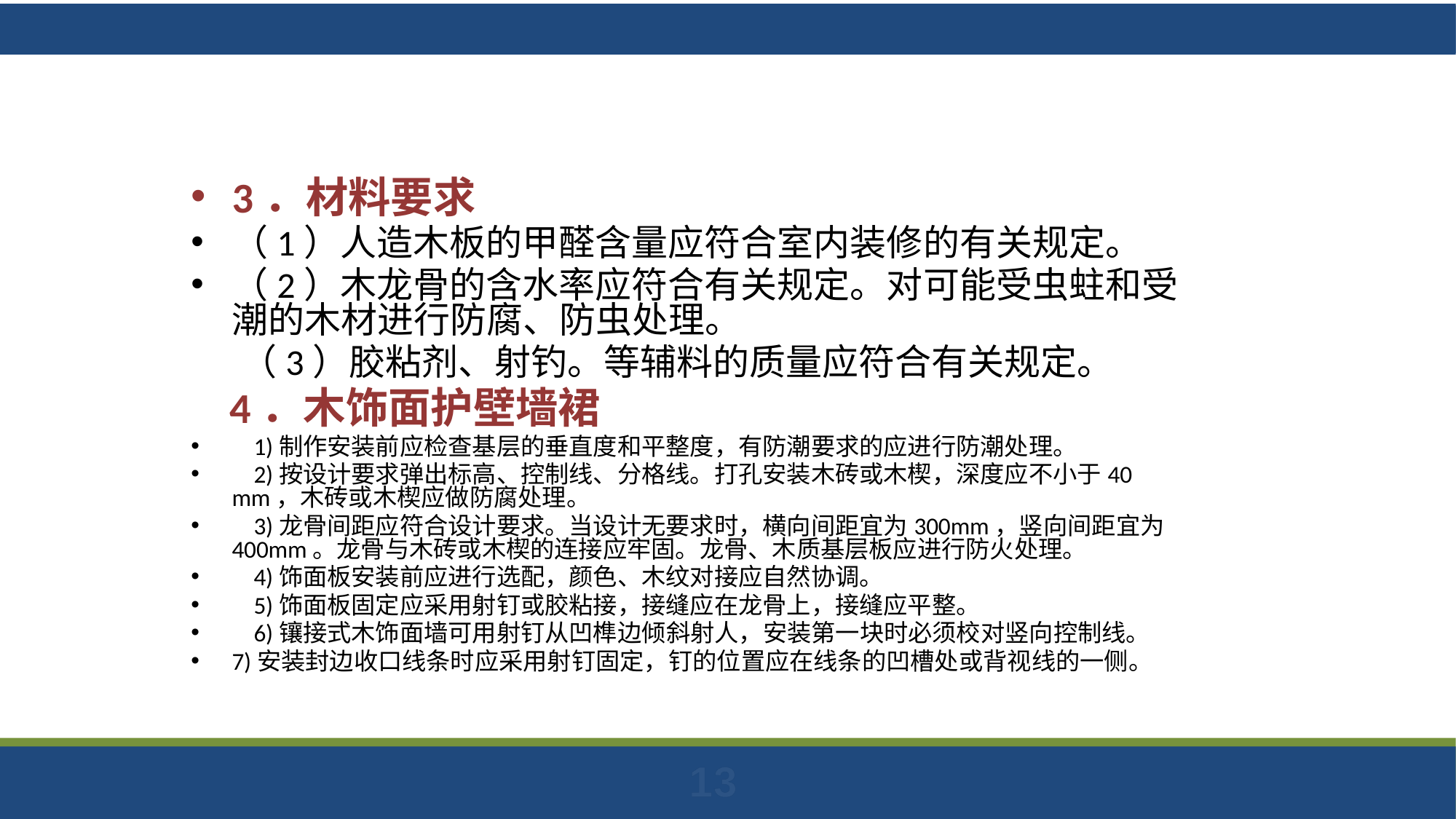

3．材料要求
（1）人造木板的甲醛含量应符合室内装修的有关规定。
（2）木龙骨的含水率应符合有关规定。对可能受虫蛀和受潮的木材进行防腐、防虫处理。
     （3）胶粘剂、射钓。等辅料的质量应符合有关规定。
    4．木饰面护壁墙裙
    1)制作安装前应检查基层的垂直度和平整度，有防潮要求的应进行防潮处理。
    2)按设计要求弹出标高、控制线、分格线。打孔安装木砖或木楔，深度应不小于40 mm，木砖或木楔应做防腐处理。
    3)龙骨间距应符合设计要求。当设计无要求时，横向间距宜为300mm，竖向间距宜为400mm。龙骨与木砖或木楔的连接应牢固。龙骨、木质基层板应进行防火处理。
    4)饰面板安装前应进行选配，颜色、木纹对接应自然协调。
    5)饰面板固定应采用射钉或胶粘接，接缝应在龙骨上，接缝应平整。
    6)镶接式木饰面墙可用射钉从凹榫边倾斜射人，安装第一块时必须校对竖向控制线。
7)安装封边收口线条时应采用射钉固定，钉的位置应在线条的凹槽处或背视线的一侧。

13